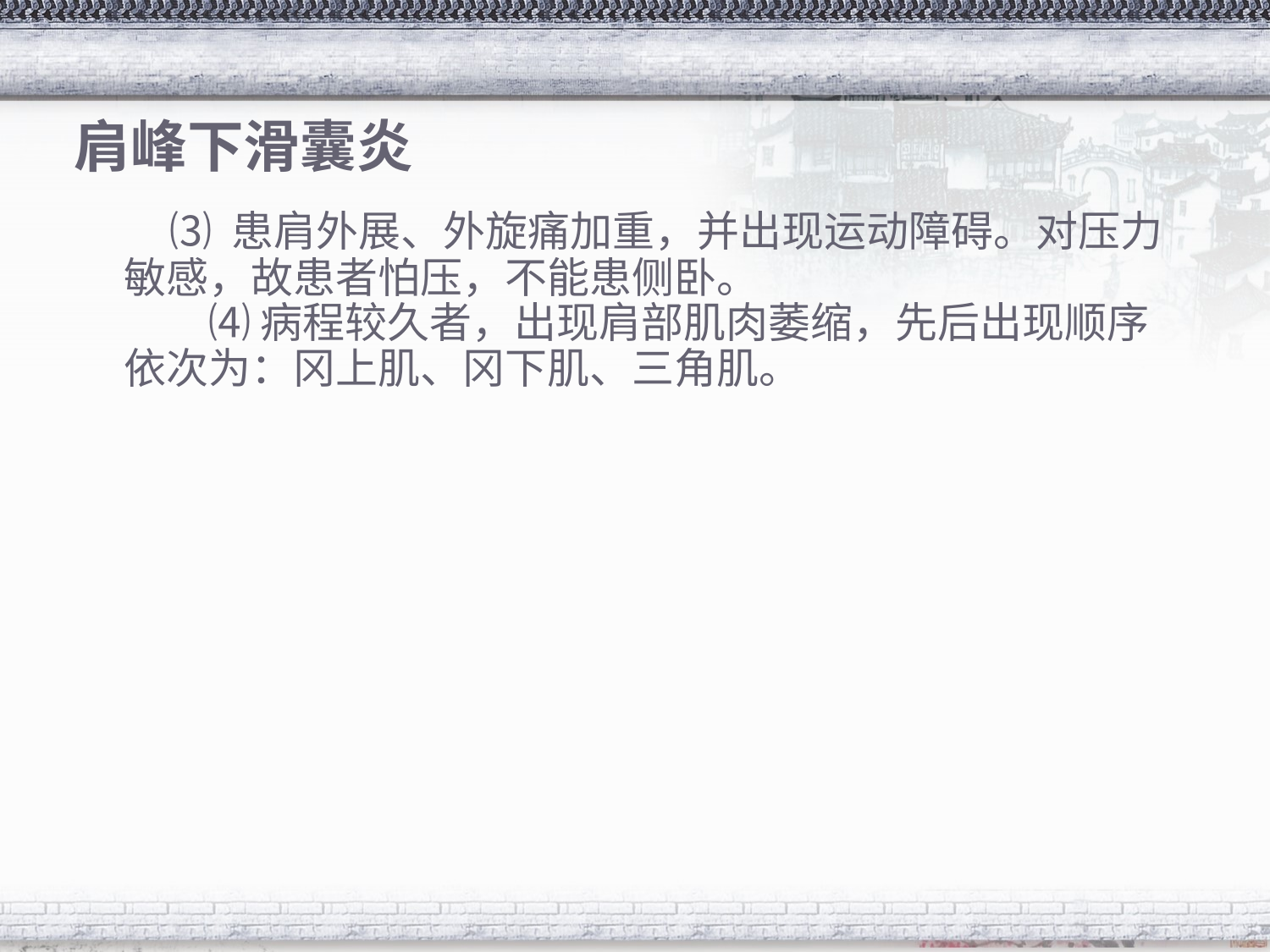

# 肩峰下滑囊炎
          ⑶ 患肩外展、外旋痛加重，并出现运动障碍。对压力敏感，故患者怕压，不能患侧卧。
　　⑷ 病程较久者，出现肩部肌肉萎缩，先后出现顺序依次为：冈上肌、冈下肌、三角肌。